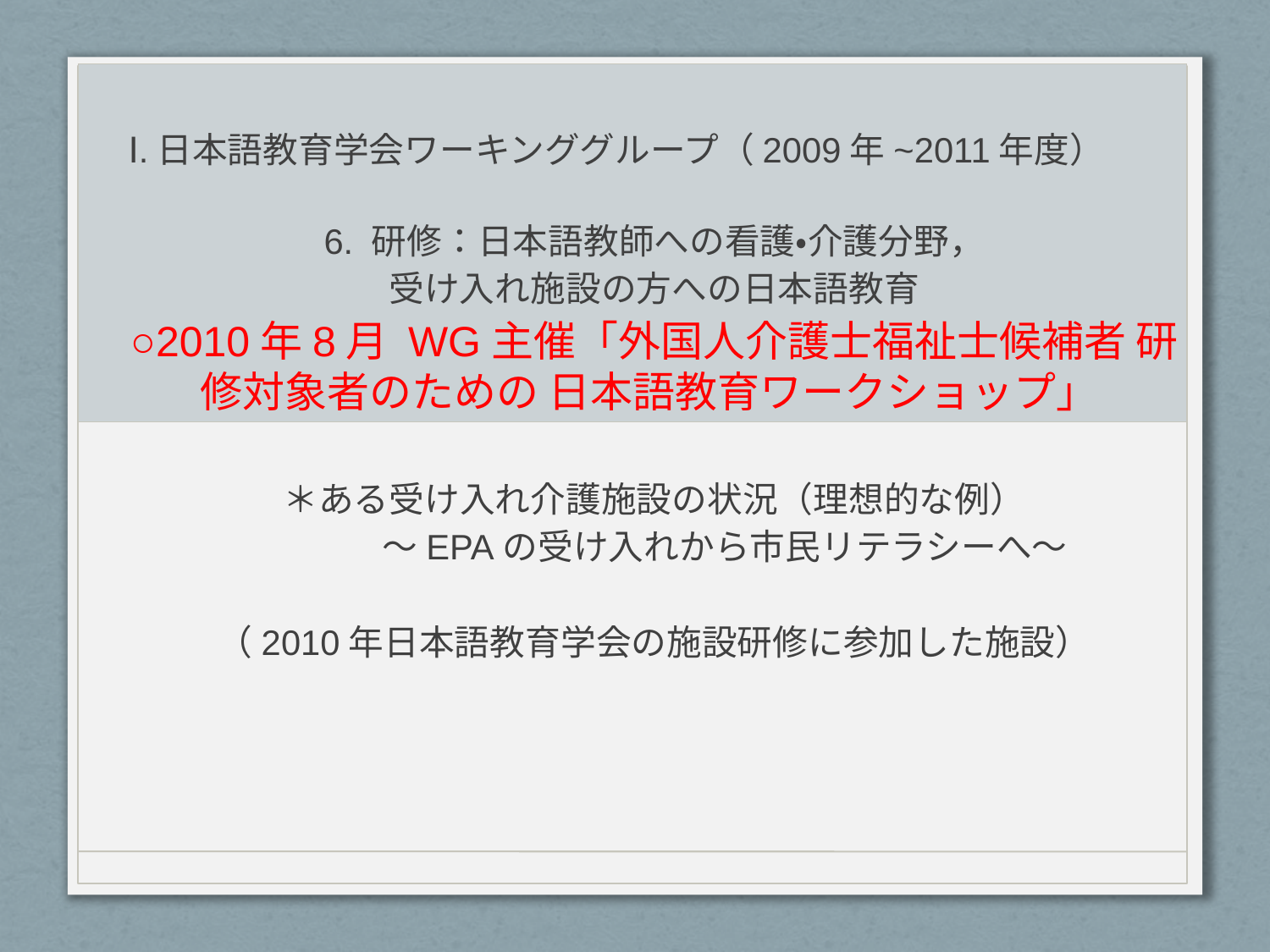

# Ⅰ.日本語教育学会ワーキンググループ（2009年~2011年度）
6. 研修：日本語教師への看護・介護分野，
受け入れ施設の方への日本語教育
○2010年8月 WG主催「外国人介護士福祉士候補者 研修対象者のための 日本語教育ワークショップ」

＊ある受け入れ介護施設の状況（理想的な例）
　　　　〜EPAの受け入れから市民リテラシーへ〜

（2010年日本語教育学会の施設研修に参加した施設）